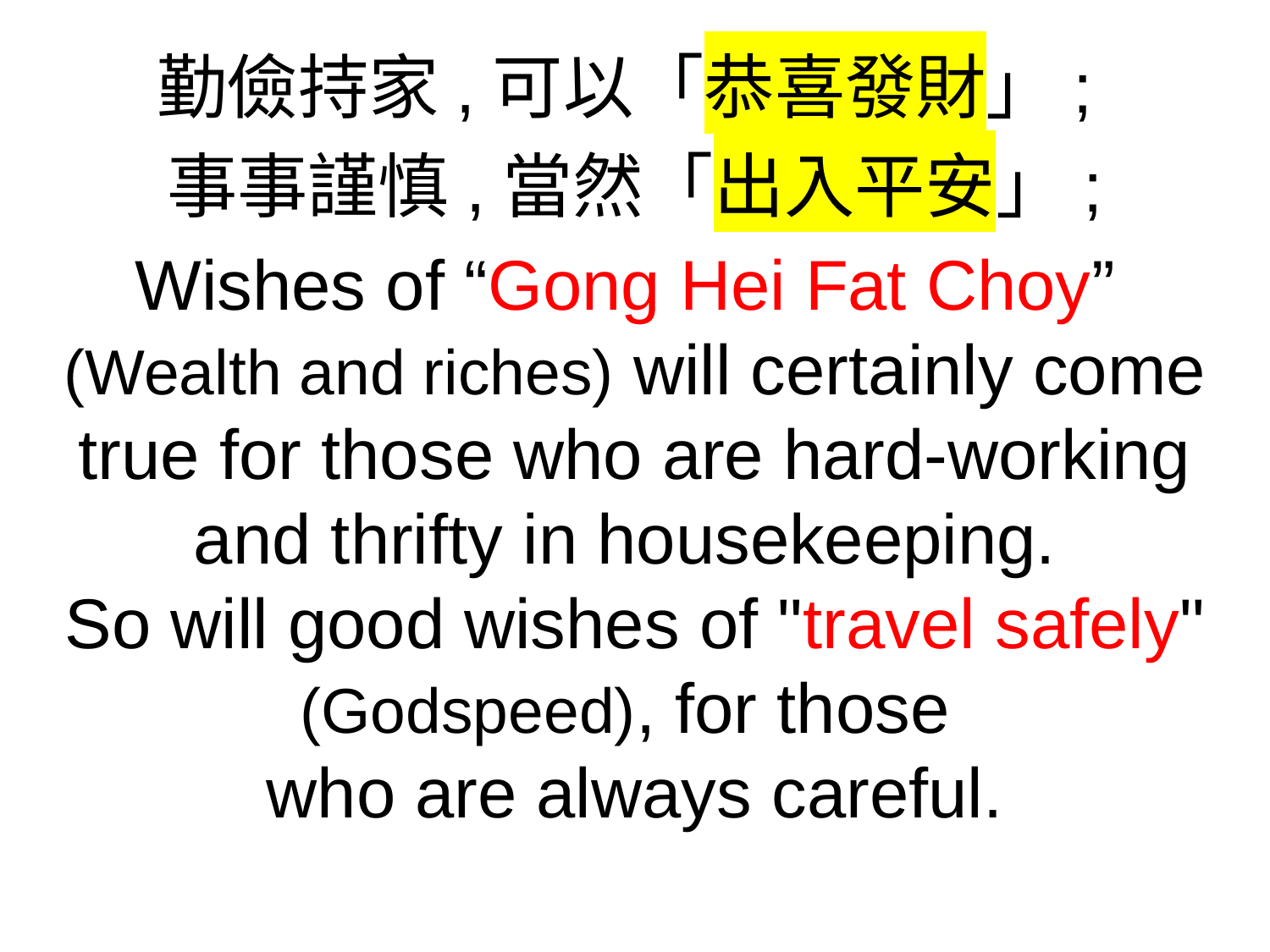

勤儉持家,可以「恭喜發財」;
事事謹慎,當然「出入平安」;
Wishes of “Gong Hei Fat Choy”
(Wealth and riches) will certainly come true for those who are hard-working and thrifty in housekeeping.
So will good wishes of "travel safely" (Godspeed), for those
who are always careful.